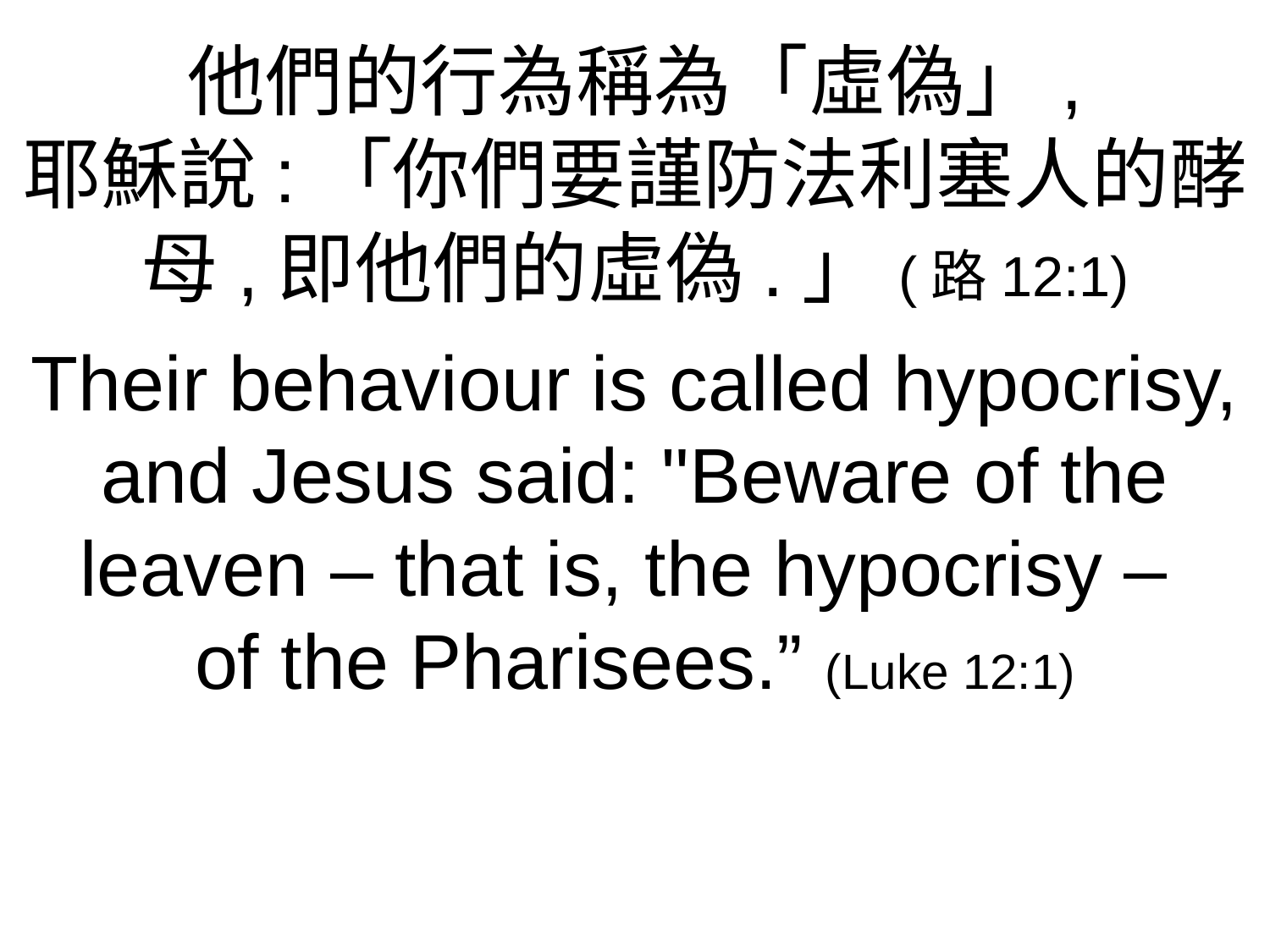

他們的行為稱為「虛偽」,
耶穌說:「你們要謹防法利塞人的酵母,即他們的虛偽.」(路12:1)
Their behaviour is called hypocrisy, and Jesus said: "Beware of the leaven – that is, the hypocrisy –
of the Pharisees.” (Luke 12:1)